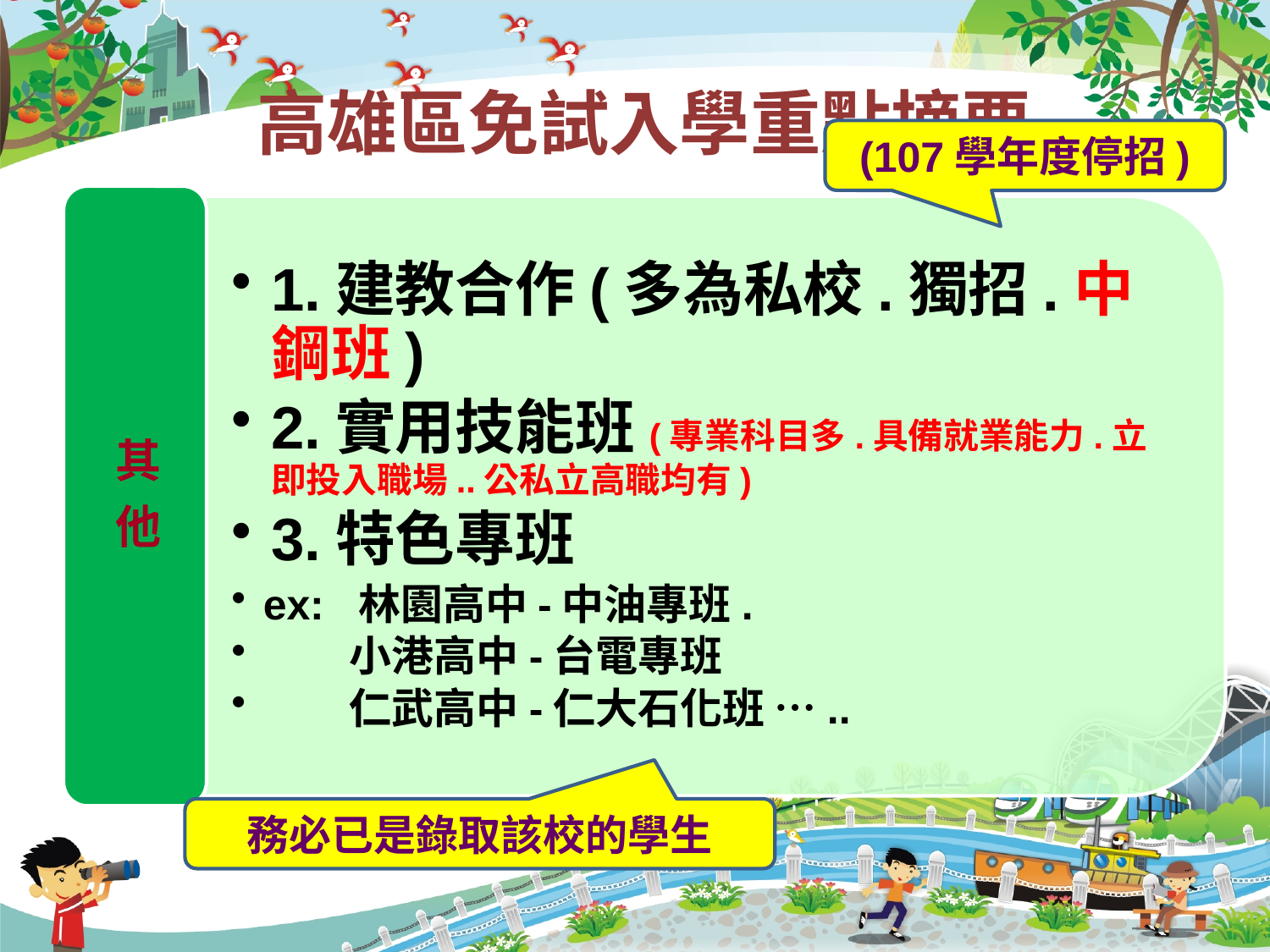

高雄區免試入學重點摘要
(107學年度停招)
1.建教合作(多為私校.獨招.中鋼班)
2.實用技能班(專業科目多.具備就業能力.立即投入職場..公私立高職均有)
3.特色專班
ex:  林園高中-中油專班.
        小港高中-台電專班
        仁武高中-仁大石化班 …..
其
他
務必已是錄取該校的學生